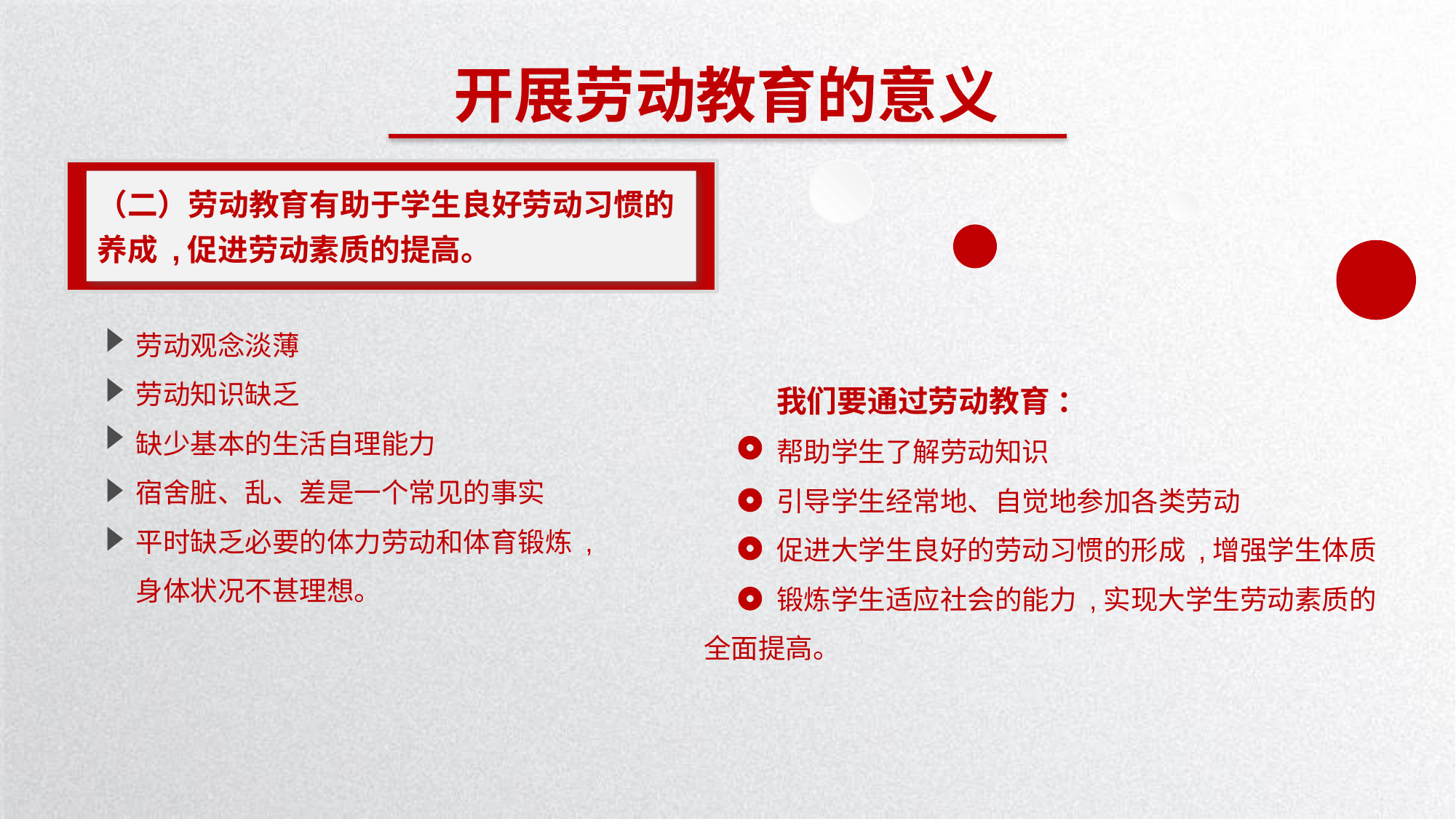

开展劳动教育的意义

（二）劳动教育有助于学生良好劳动习惯的养成 ,促进劳动素质的提高。

劳动观念淡薄
劳动知识缺乏
缺少基本的生活自理能力
宿舍脏、乱、差是一个常见的事实
平时缺乏必要的体力劳动和体育锻炼 ,
身体状况不甚理想。

我们要通过劳动教育 ：
帮助学生了解劳动知识
引导学生经常地、自觉地参加各类劳动
促进大学生良好的劳动习惯的形成 ,增强学生体质
锻炼学生适应社会的能力 ,实现大学生劳动素质的全面提高。